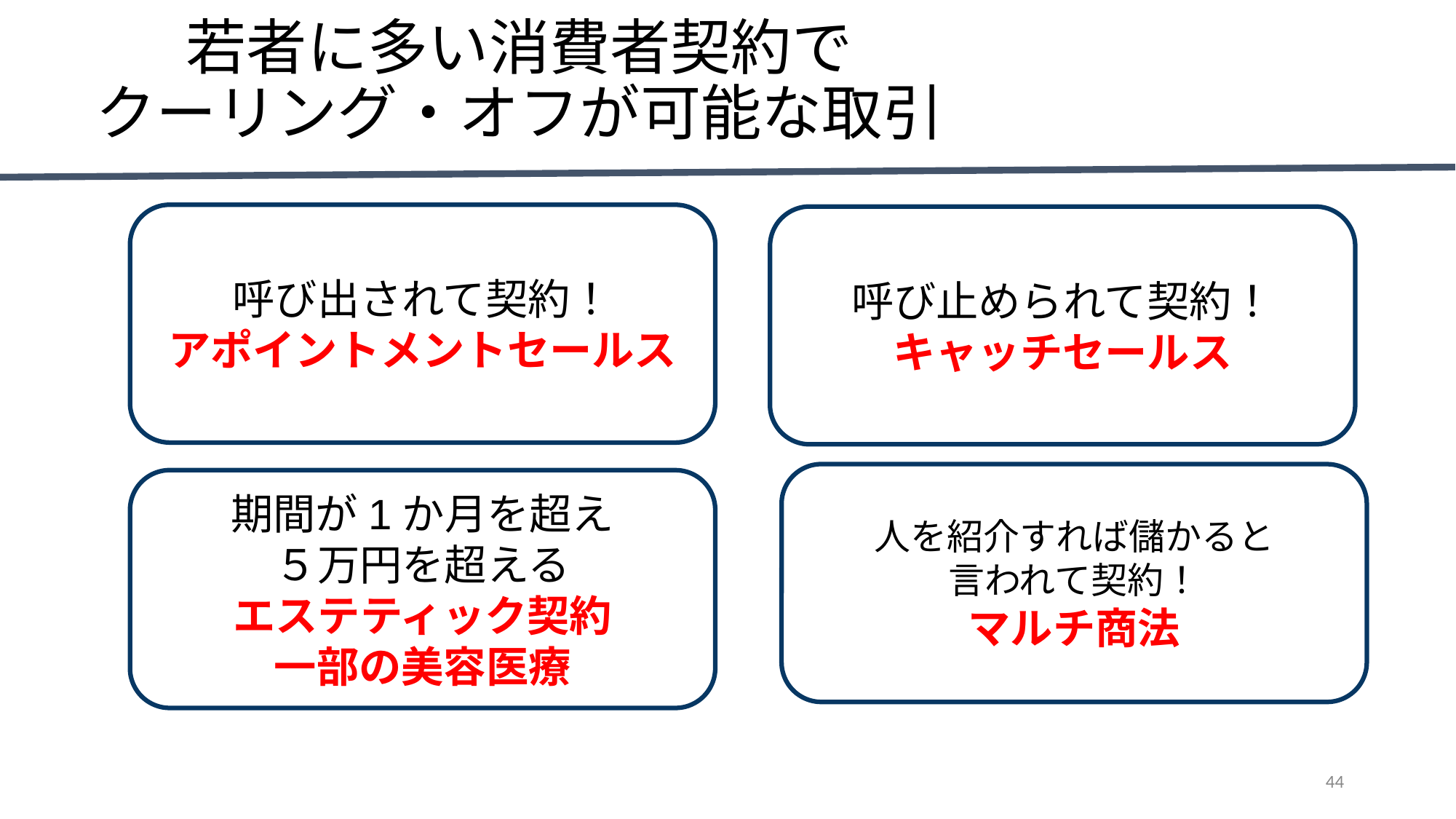

# 若者に多い消費者契約で
クーリング・オフが可能な取引
呼び出されて契約！
アポイントメントセールス
呼び止められて契約！
キャッチセールス
人を紹介すれば儲かると
言われて契約！
マルチ商法
期間が1か月を超え
５万円を超える
エステティック契約
一部の美容医療
44